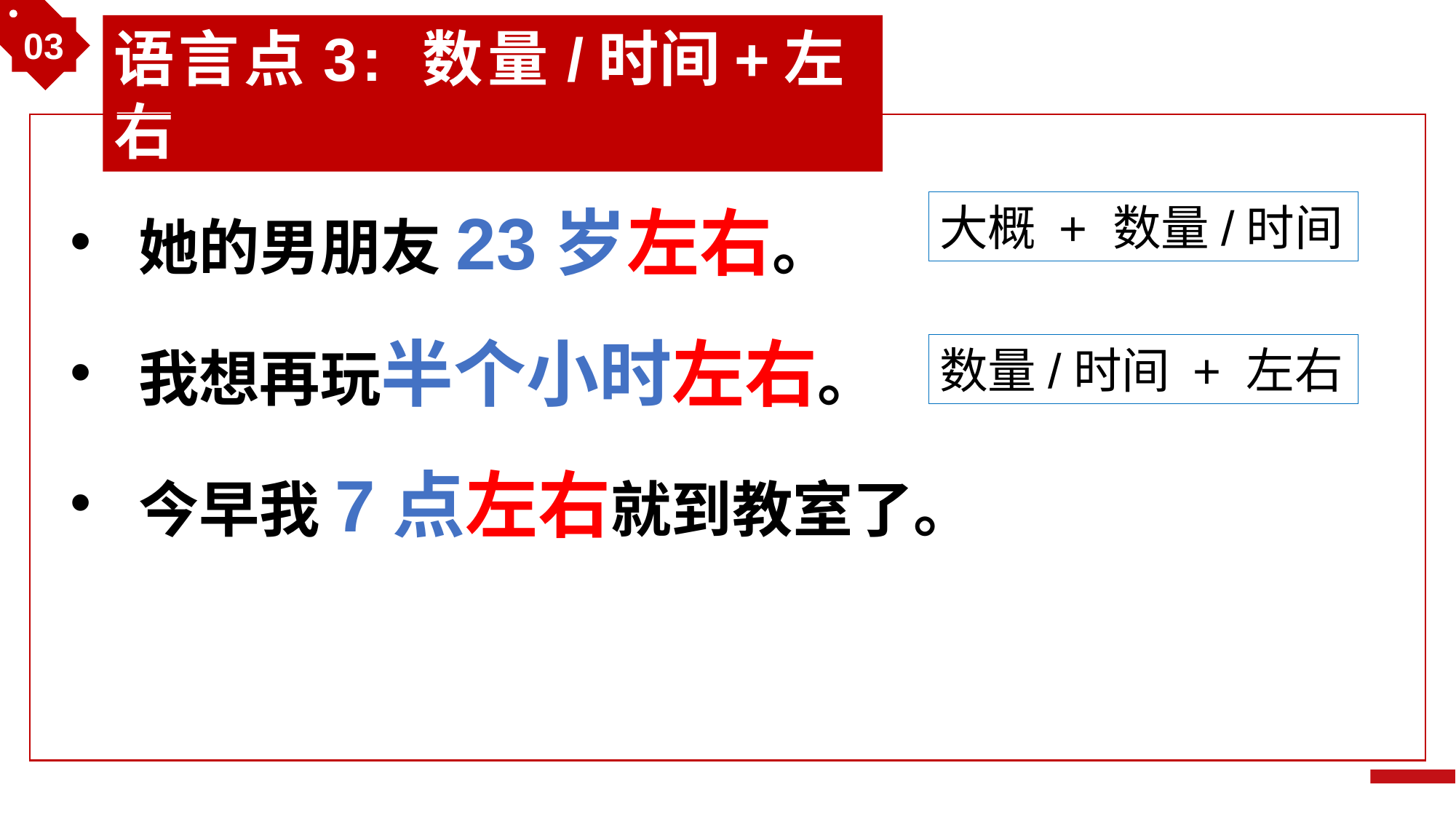

03
语言点3: 数量/时间+左右

她的男朋友23岁左右。
我想再玩半个小时左右。
今早我7点左右就到教室了。
大概 + 数量/时间
数量/时间 + 左右